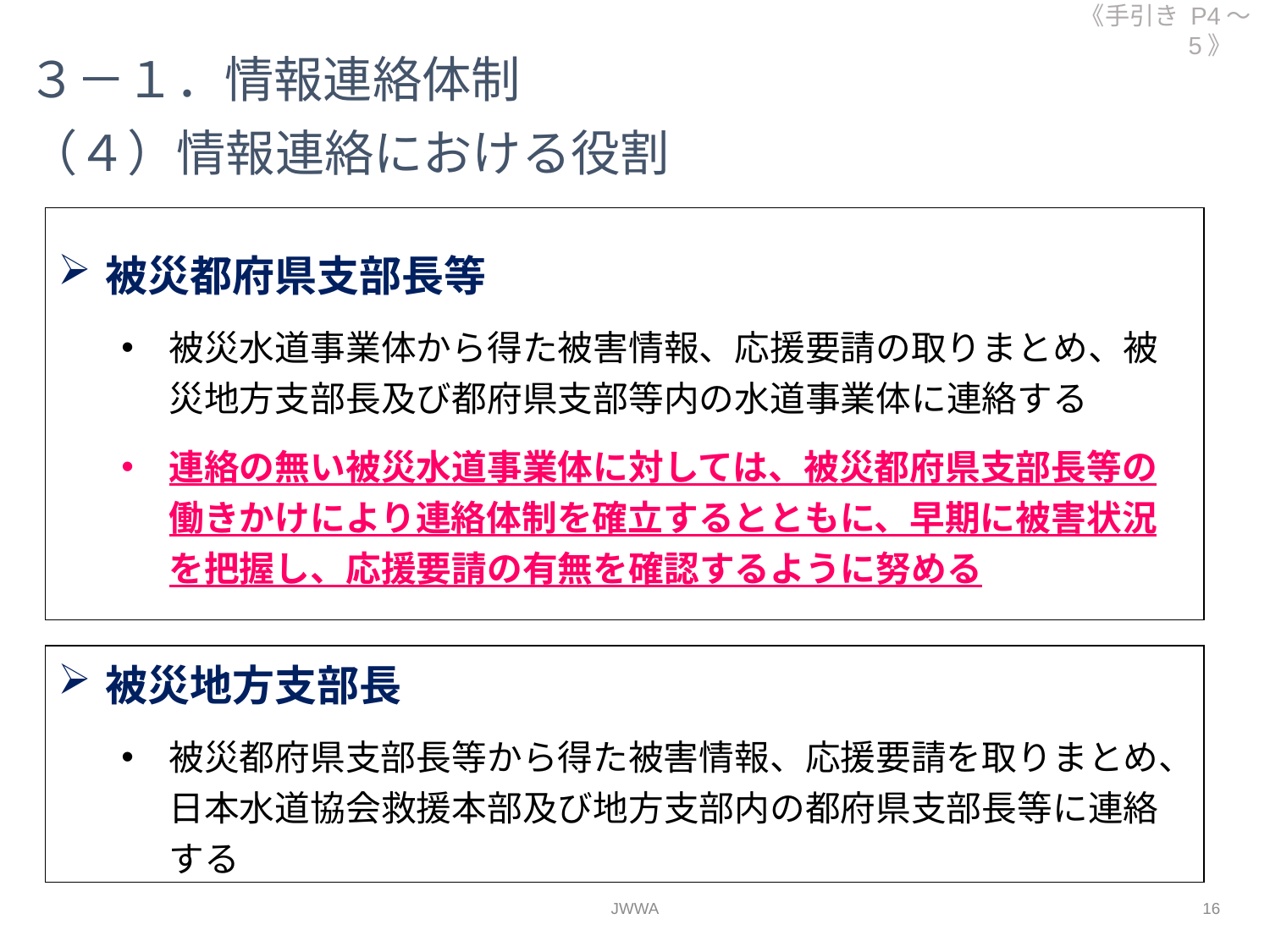

《手引き P4～5》
３－１．情報連絡体制
（４）情報連絡における役割
被災都府県支部長等
被災水道事業体から得た被害情報、応援要請の取りまとめ、被災地方支部長及び都府県支部等内の水道事業体に連絡する
連絡の無い被災水道事業体に対しては、被災都府県支部長等の働きかけにより連絡体制を確立するとともに、早期に被害状況を把握し、応援要請の有無を確認するように努める
被災地方支部長
被災都府県支部長等から得た被害情報、応援要請を取りまとめ、日本水道協会救援本部及び地方支部内の都府県支部長等に連絡する
JWWA
16